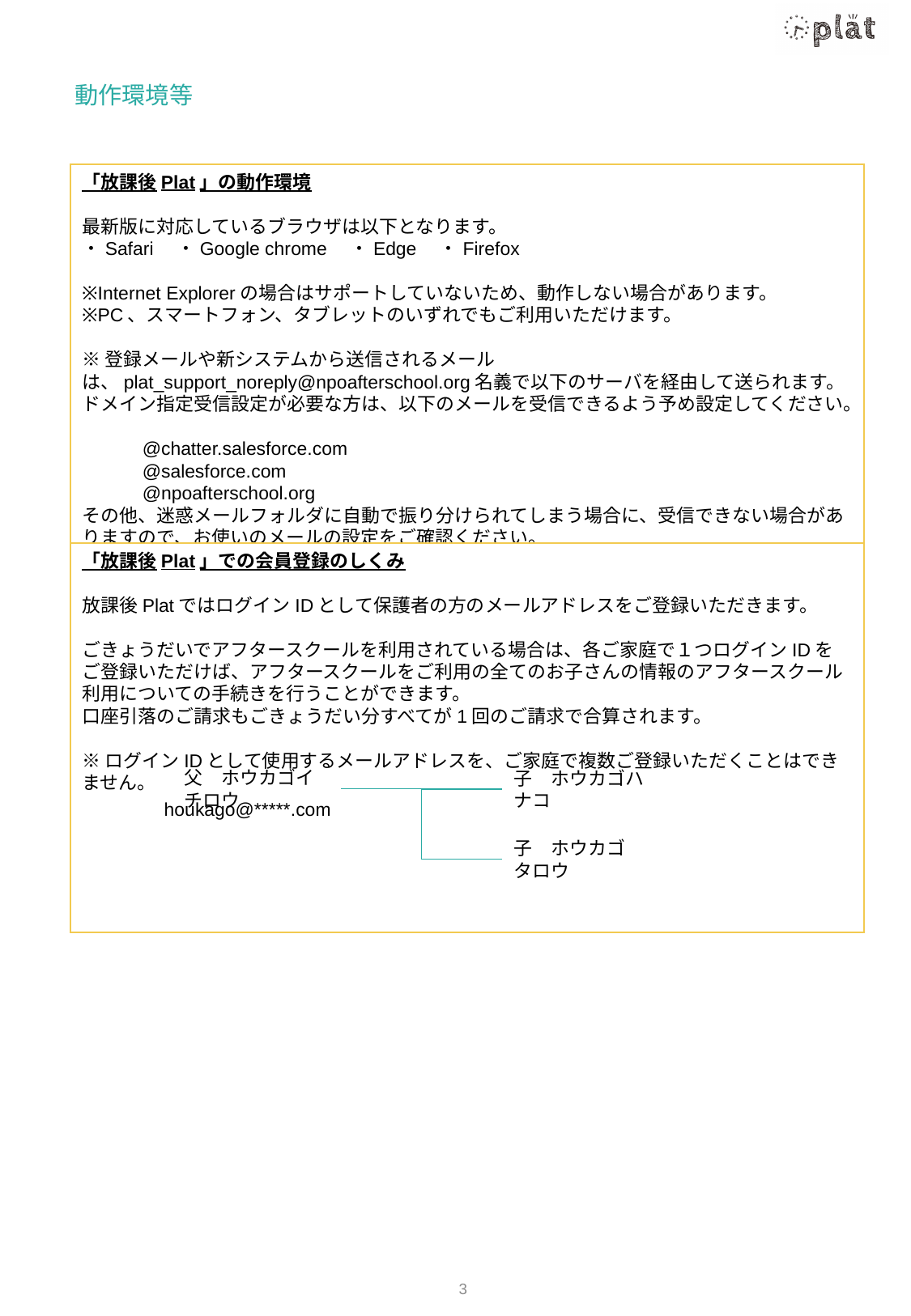

# 動作環境等
「放課後Plat」の動作環境

最新版に対応しているブラウザは以下となります。
・Safari　・Google chrome　・Edge　・Firefox
※Internet Explorerの場合はサポートしていないため、動作しない場合があります。
※PC、スマートフォン、タブレットのいずれでもご利用いただけます。

※登録メールや新システムから送信されるメールは、plat_support_noreply@npoafterschool.org名義で以下のサーバを経由して送られます。
ドメイン指定受信設定が必要な方は、以下のメールを受信できるよう予め設定してください。
　　　@chatter.salesforce.com
　　　@salesforce.com
　　　@npoafterschool.org
その他、迷惑メールフォルダに自動で振り分けられてしまう場合に、受信できない場合がありますので、お使いのメールの設定をご確認ください。
「放課後Plat」での会員登録のしくみ

放課後PlatではログインIDとして保護者の方のメールアドレスをご登録いただきます。

ごきょうだいでアフタースクールを利用されている場合は、各ご家庭で１つログインIDをご登録いただけば、アフタースクールをご利用の全てのお子さんの情報のアフタースクール利用についての手続きを行うことができます。
口座引落のご請求もごきょうだい分すべてが1回のご請求で合算されます。

※ログインIDとして使用するメールアドレスを、ご家庭で複数ご登録いただくことはできません。

父　ホウカゴイチロウ
子　ホウカゴハナコ
houkago@*****.com
子　ホウカゴタロウ
3